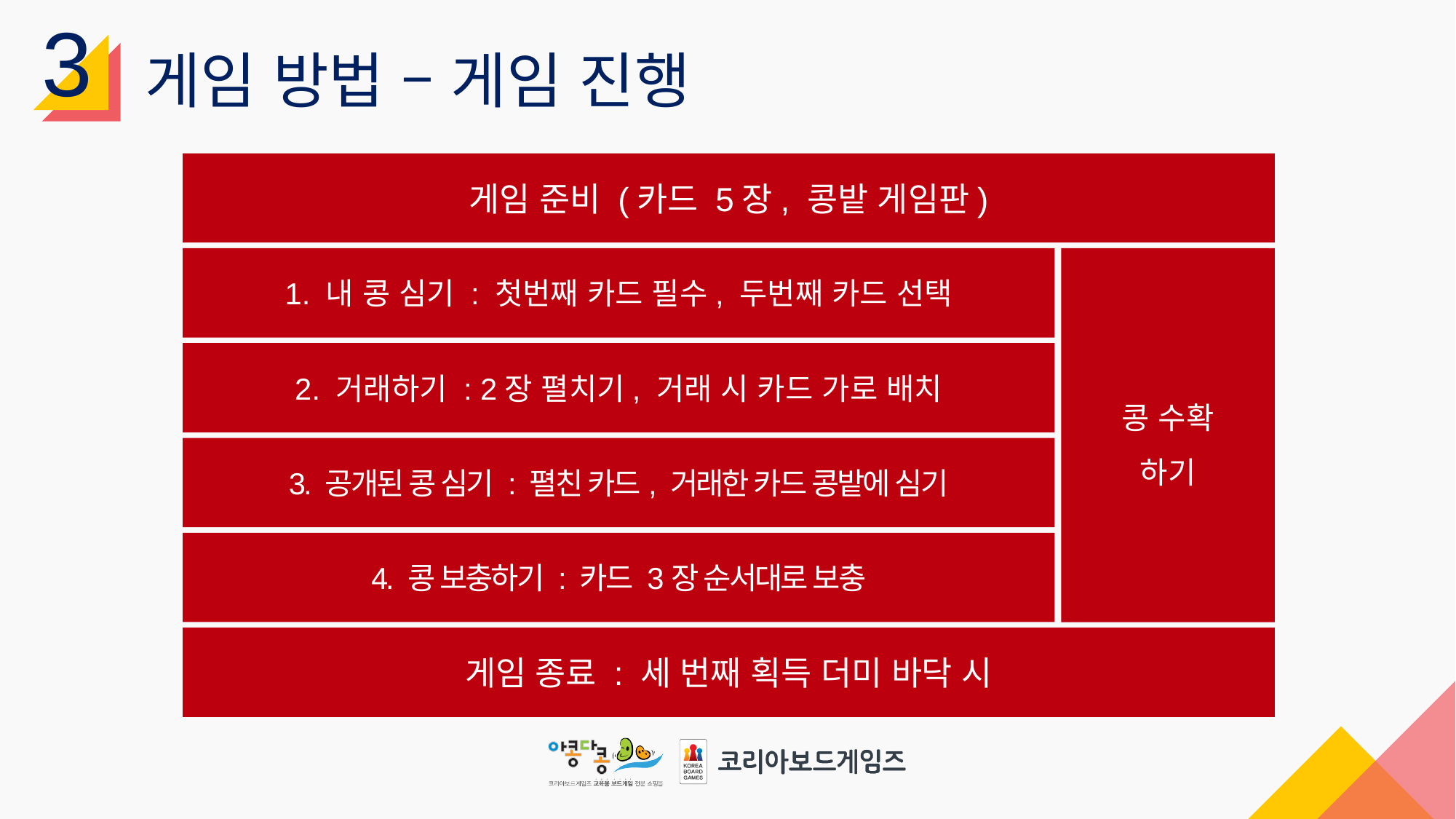

3
게임 방법 – 게임 진행
게임 준비 (카드 5장, 콩밭 게임판)
1. 내 콩 심기 : 첫번째 카드 필수, 두번째 카드 선택
콩 수확
하기
2. 거래하기 : 2장 펼치기, 거래 시 카드 가로 배치
3. 공개된 콩 심기 : 펼친 카드, 거래한 카드 콩밭에 심기
4. 콩 보충하기 : 카드 3장 순서대로 보충
게임 종료 : 세 번째 획득 더미 바닥 시